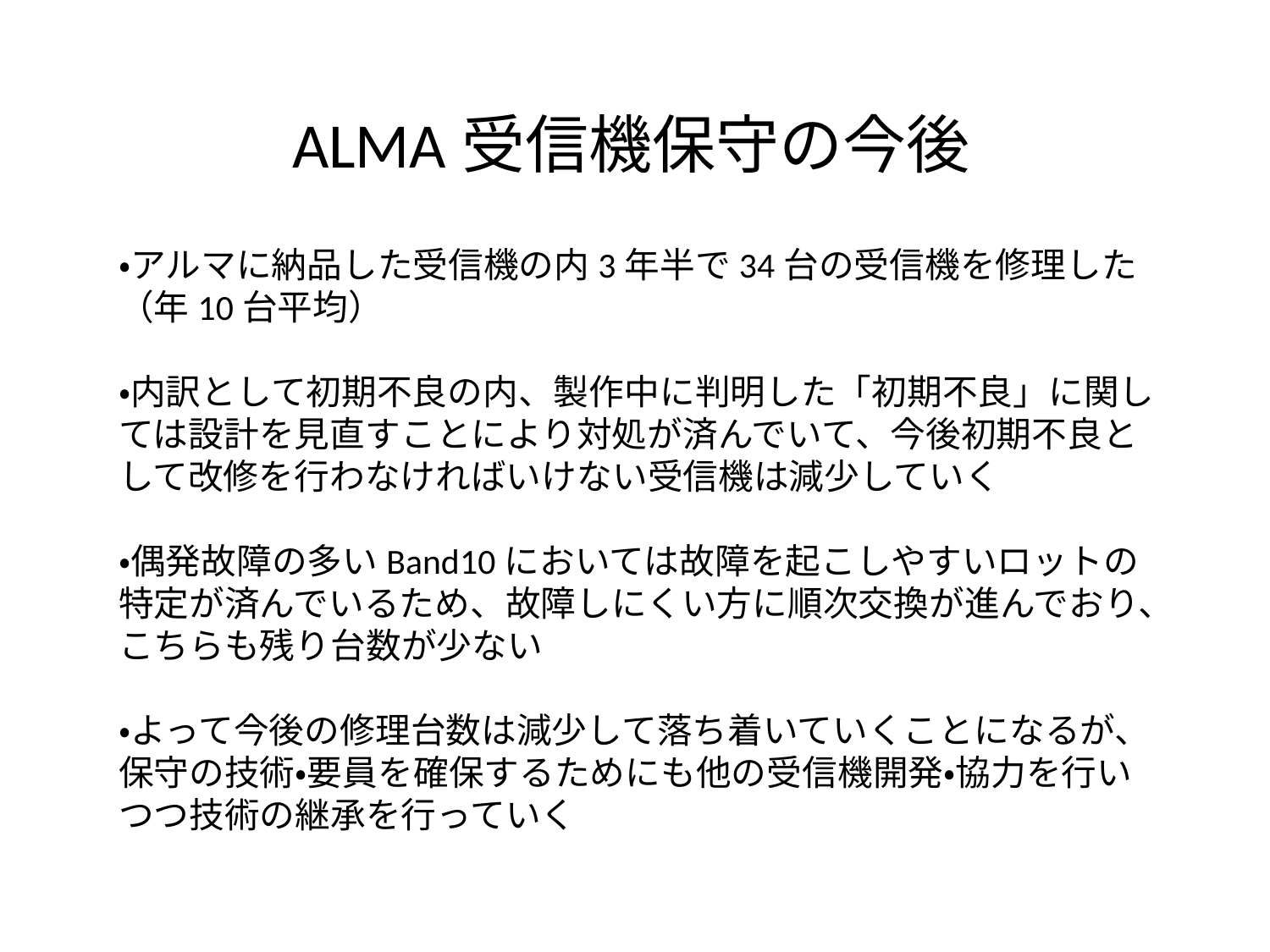

ALMA受信機保守の今後
・アルマに納品した受信機の内3年半で34台の受信機を修理した（年10台平均）

・内訳として初期不良の内、製作中に判明した「初期不良」に関しては設計を見直すことにより対処が済んでいて、今後初期不良として改修を行わなければいけない受信機は減少していく

・偶発故障の多いBand10においては故障を起こしやすいロットの特定が済んでいるため、故障しにくい方に順次交換が進んでおり、こちらも残り台数が少ない

・よって今後の修理台数は減少して落ち着いていくことになるが、保守の技術・要員を確保するためにも他の受信機開発・協力を行いつつ技術の継承を行っていく